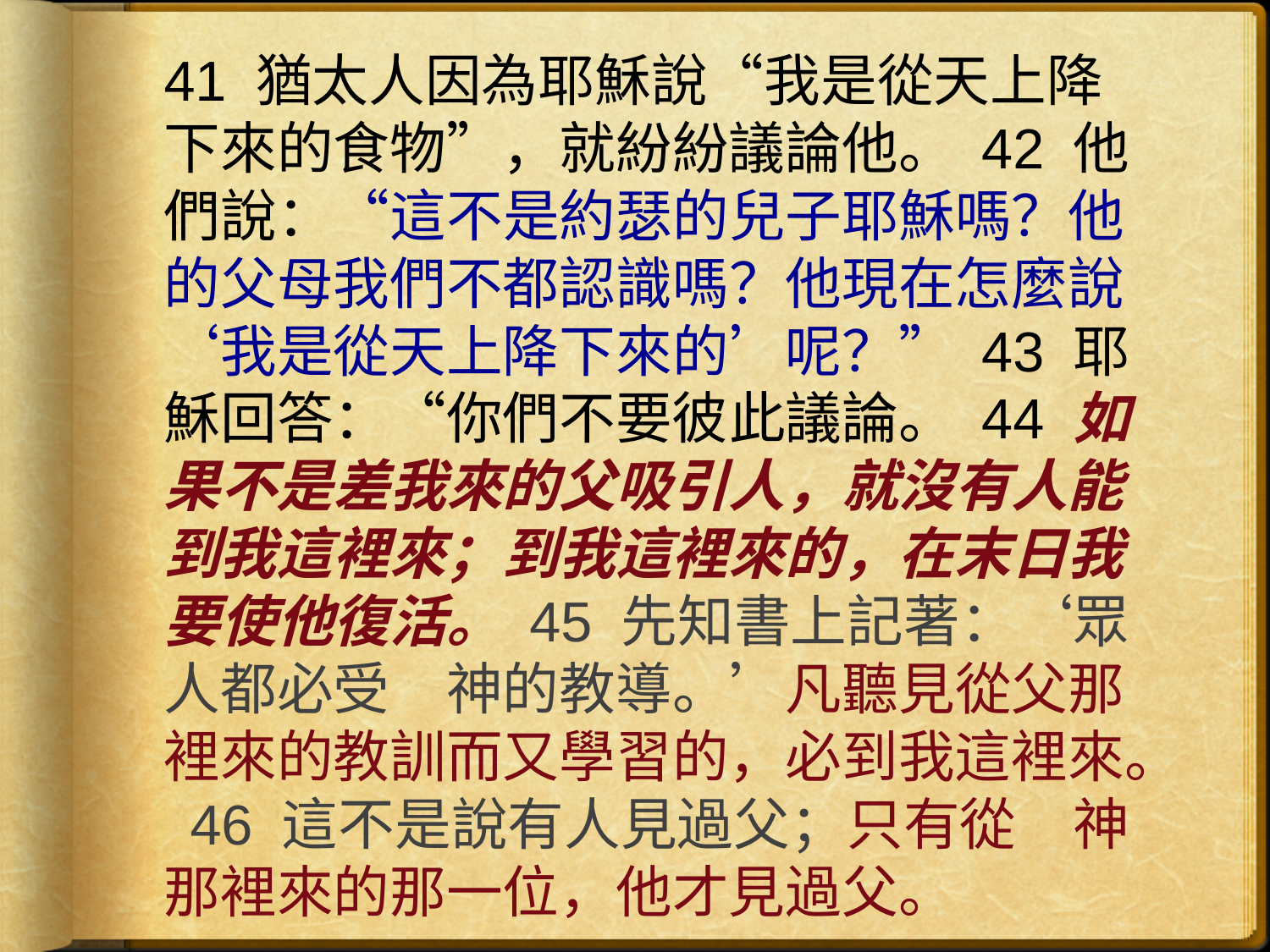

#
41 猶太人因為耶穌說“我是從天上降下來的食物”，就紛紛議論他。 42 他們說：“這不是約瑟的兒子耶穌嗎？他的父母我們不都認識嗎？他現在怎麼說‘我是從天上降下來的’呢？” 43 耶穌回答：“你們不要彼此議論。 44 如果不是差我來的父吸引人，就沒有人能到我這裡來；到我這裡來的，在末日我要使他復活。 45 先知書上記著：‘眾人都必受　神的教導。’凡聽見從父那裡來的教訓而又學習的，必到我這裡來。 46 這不是說有人見過父；只有從　神那裡來的那一位，他才見過父。